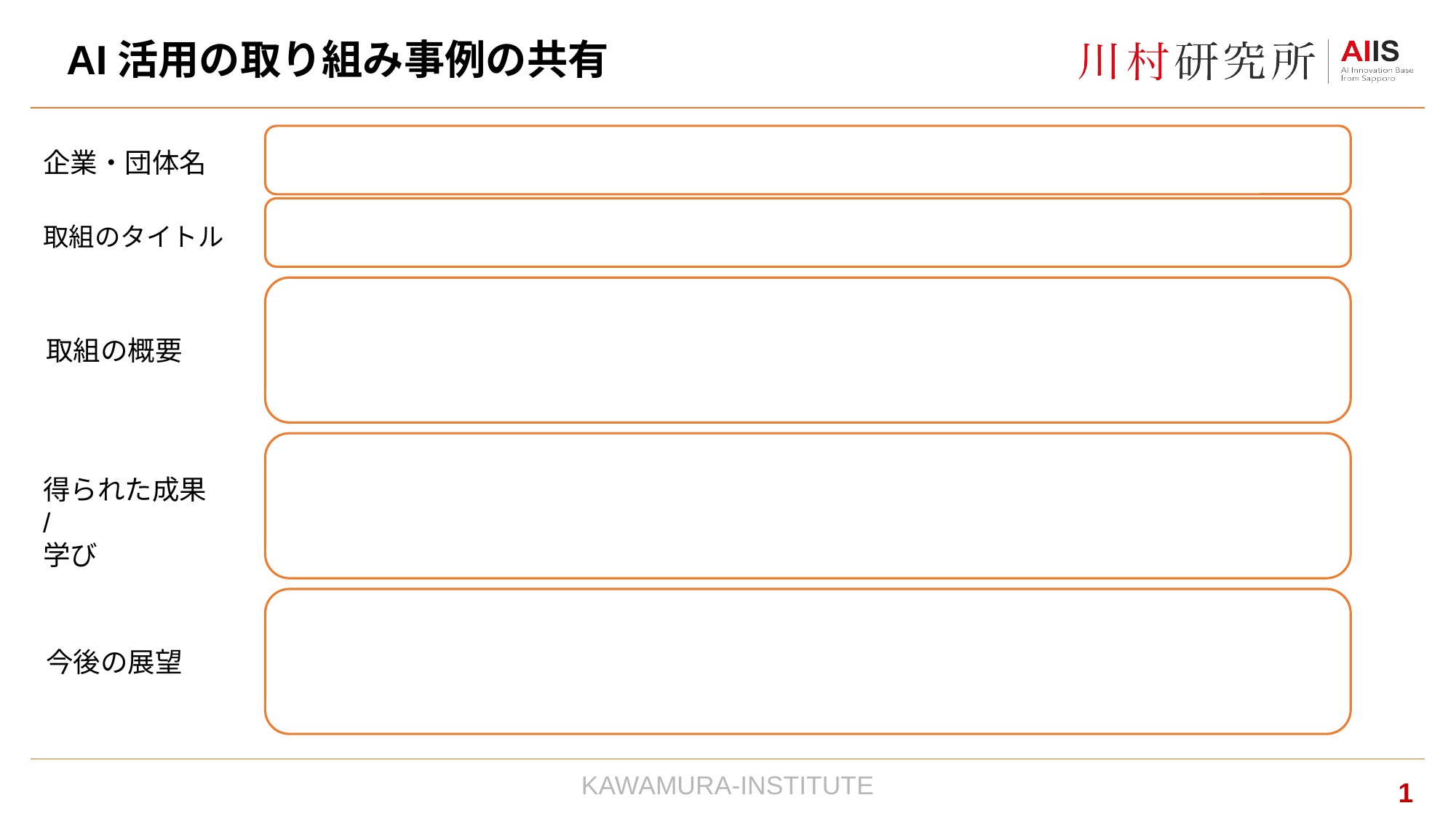

AI活用の取り組み事例の共有

企業・団体名

取組のタイトル

取組の概要

得られた成果/
学び

今後の展望
1